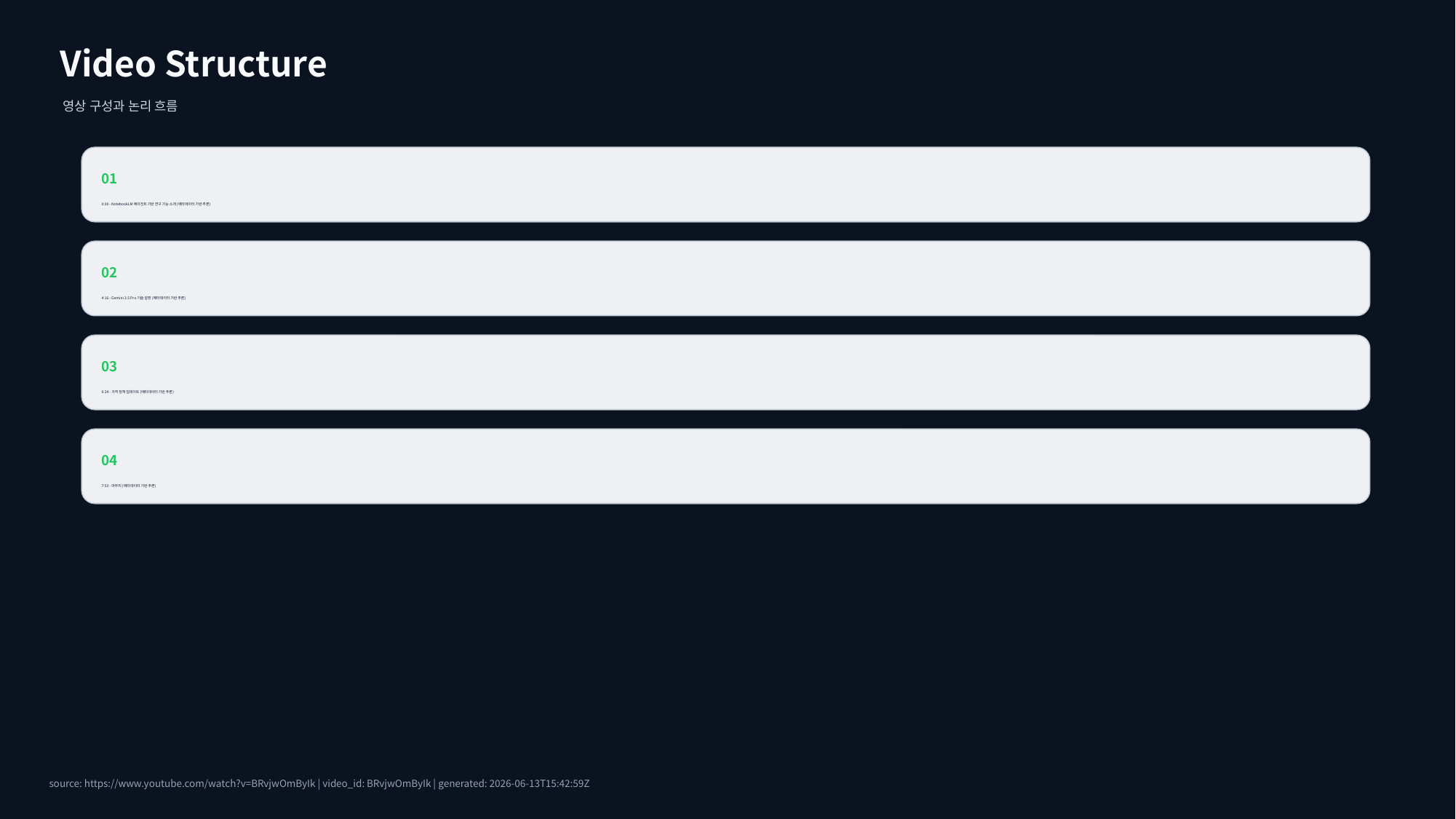

Video Structure
영상 구성과 논리 흐름

01
0:00 - NotebookLM 에이전트 기반 연구 기능 소개 (메타데이터 기반 추론)

02
4:16 - Gemini 3.5 Pro 기술 설명 (메타데이터 기반 추론)

03
6:24 - 가격 정책 업데이트 (메타데이터 기반 추론)

04
7:53 - 마무리 (메타데이터 기반 추론)
source: https://www.youtube.com/watch?v=BRvjwOmByIk | video_id: BRvjwOmByIk | generated: 2026-06-13T15:42:59Z